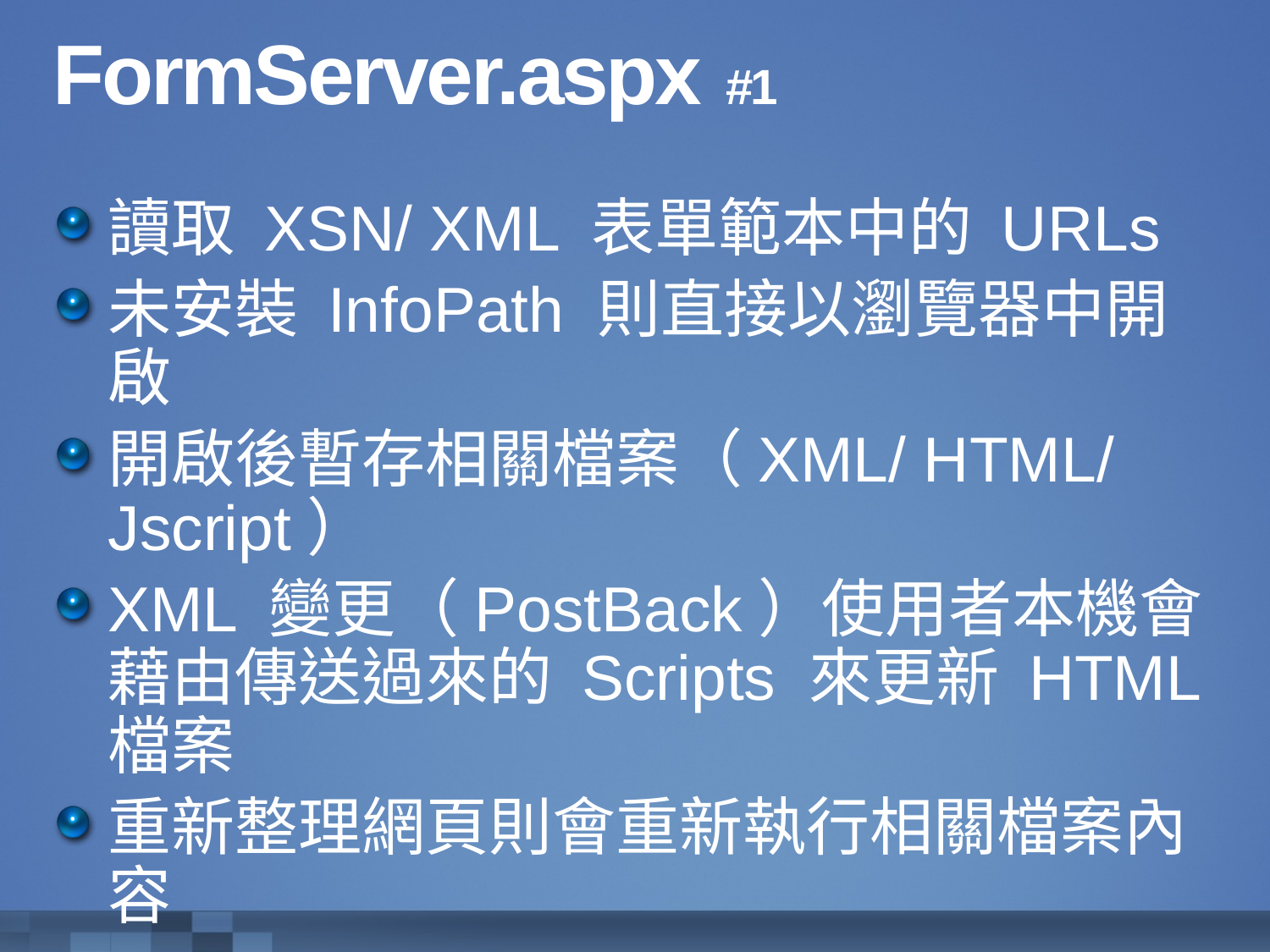

# FormServer.aspx #1
讀取 XSN/ XML 表單範本中的 URLs
未安裝 InfoPath 則直接以瀏覽器中開啟
開啟後暫存相關檔案（XML/ HTML/ Jscript）
XML 變更（PostBack）使用者本機會藉由傳送過來的 Scripts 來更新 HTML 檔案
重新整理網頁則會重新執行相關檔案內容